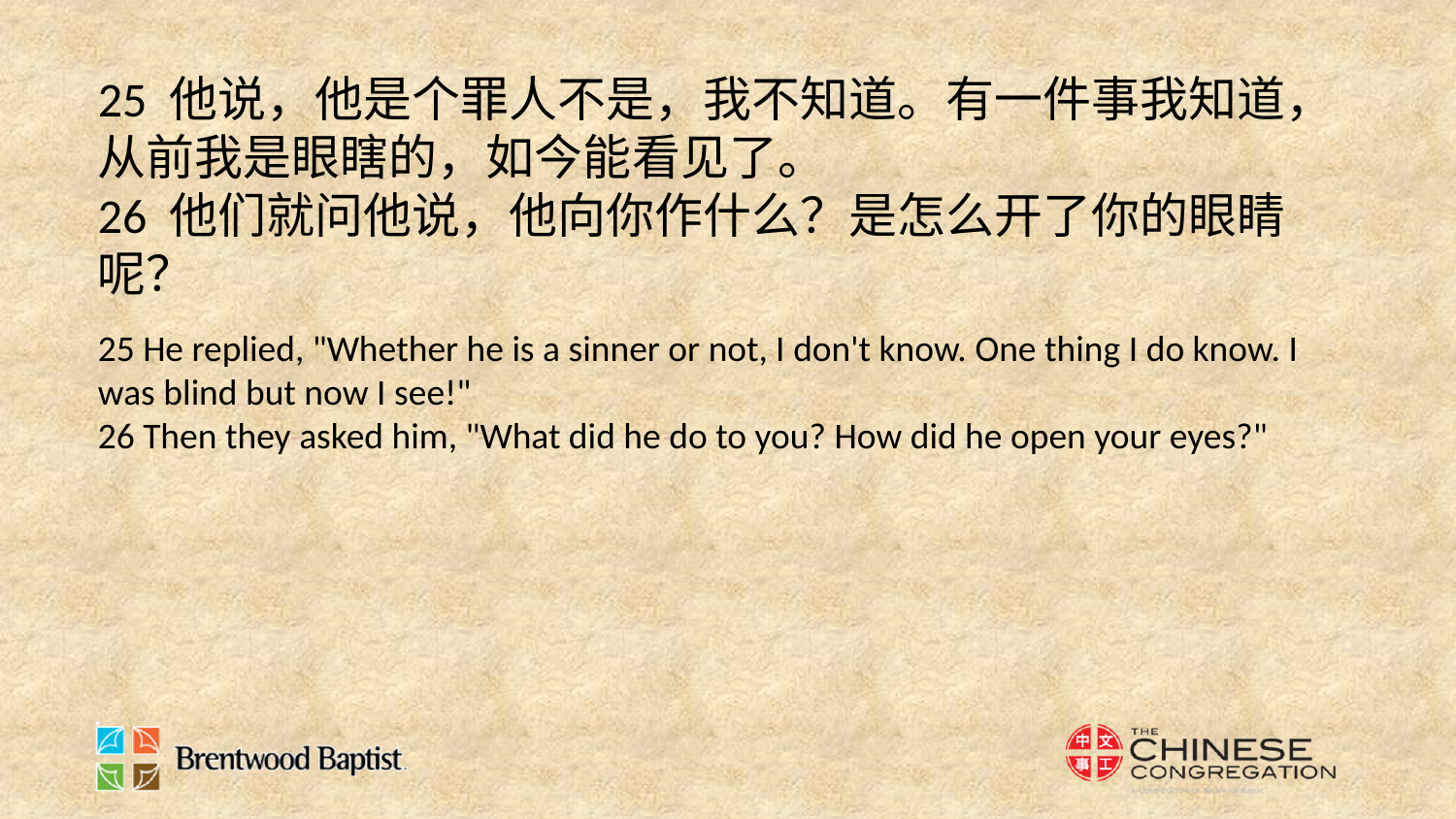

25 他说，他是个罪人不是，我不知道。有一件事我知道，从前我是眼瞎的，如今能看见了。
26 他们就问他说，他向你作什么？是怎么开了你的眼睛呢？

25 He replied, "Whether he is a sinner or not, I don't know. One thing I do know. I was blind but now I see!"
26 Then they asked him, "What did he do to you? How did he open your eyes?"